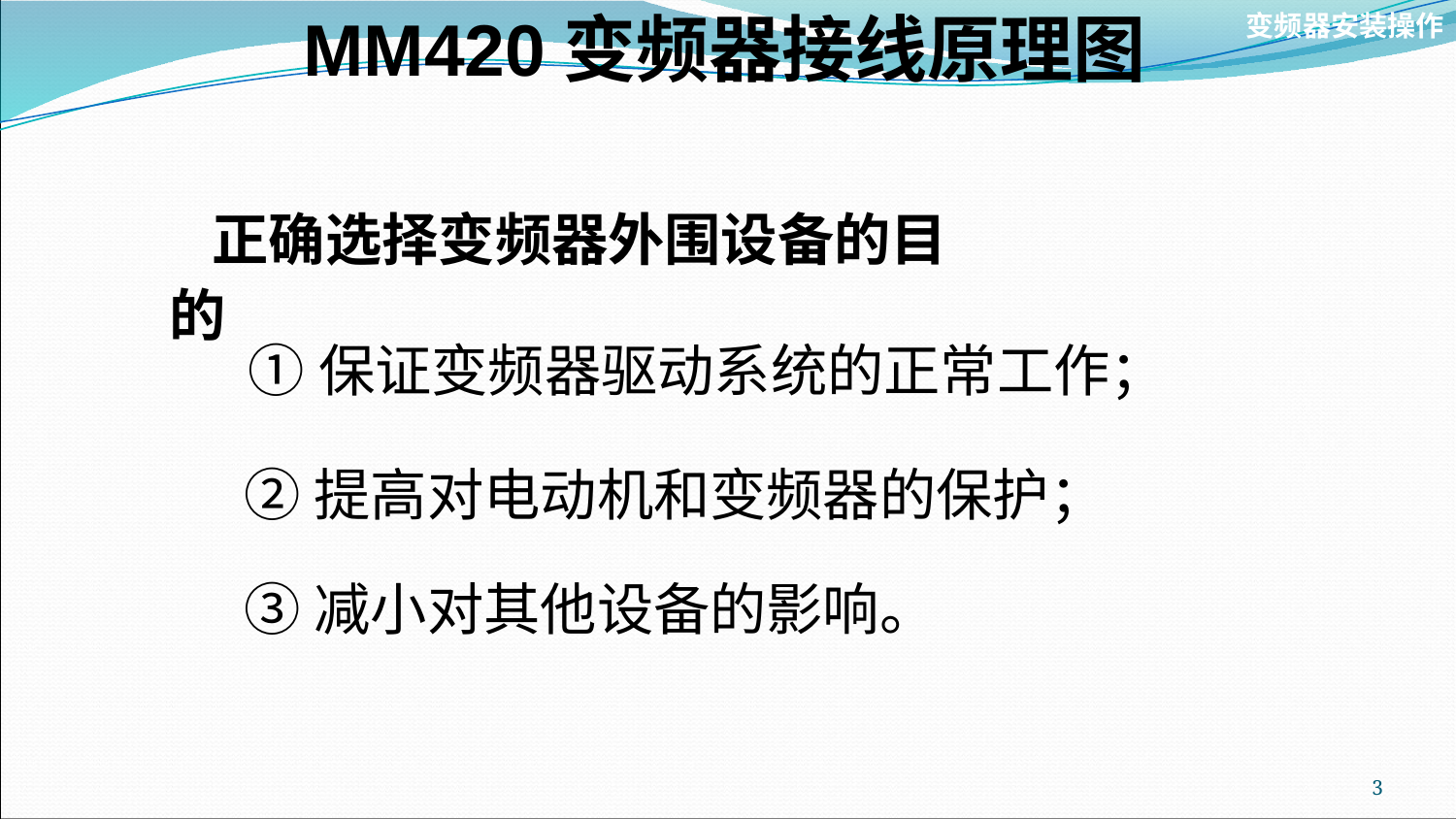

# MM420变频器接线原理图
变频器安装操作
正确选择变频器外围设备的目的
①保证变频器驱动系统的正常工作；
②提高对电动机和变频器的保护；
③减小对其他设备的影响。
3